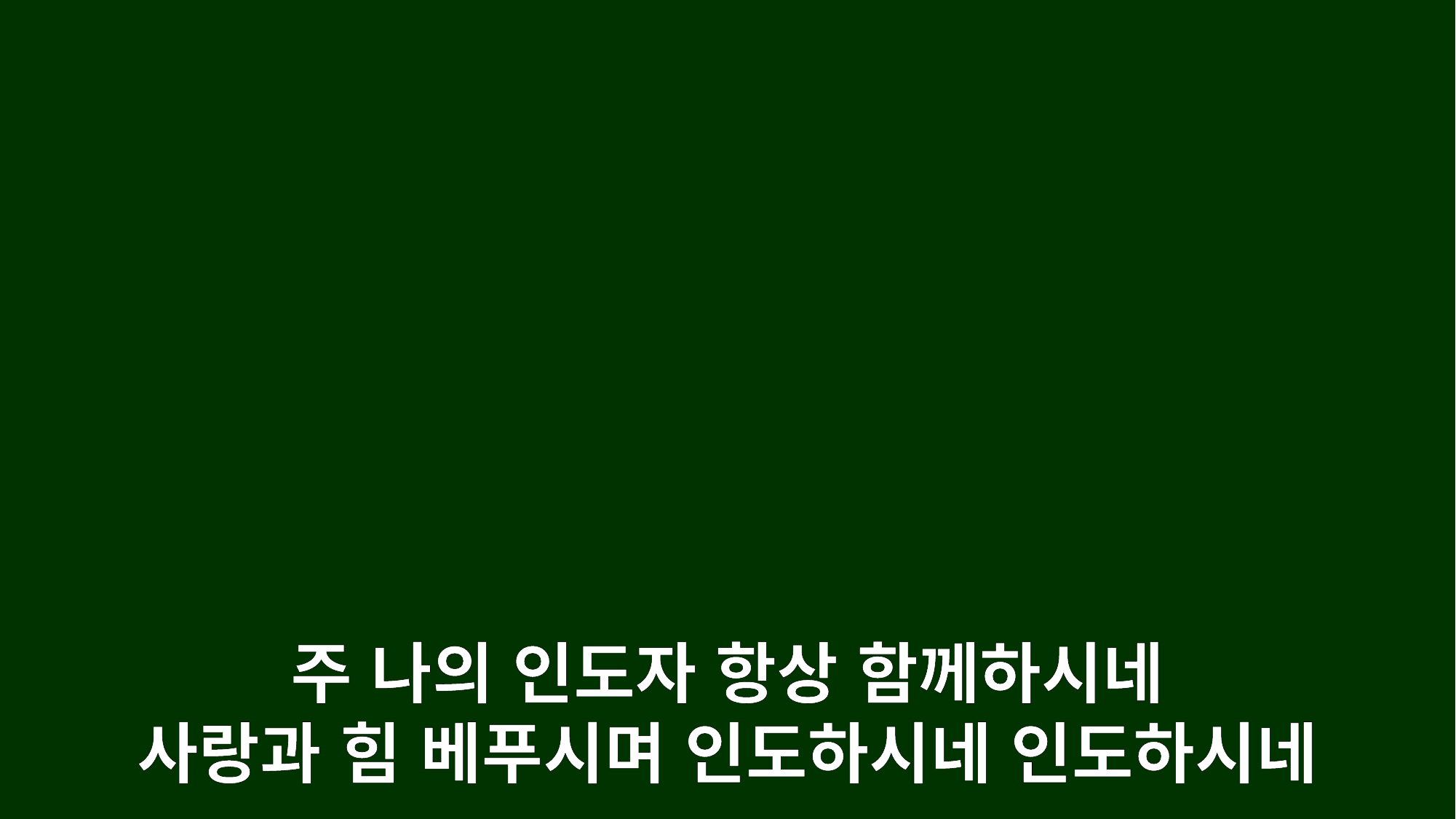

주 나의 인도자 항상 함께하시네
사랑과 힘 베푸시며 인도하시네 인도하시네